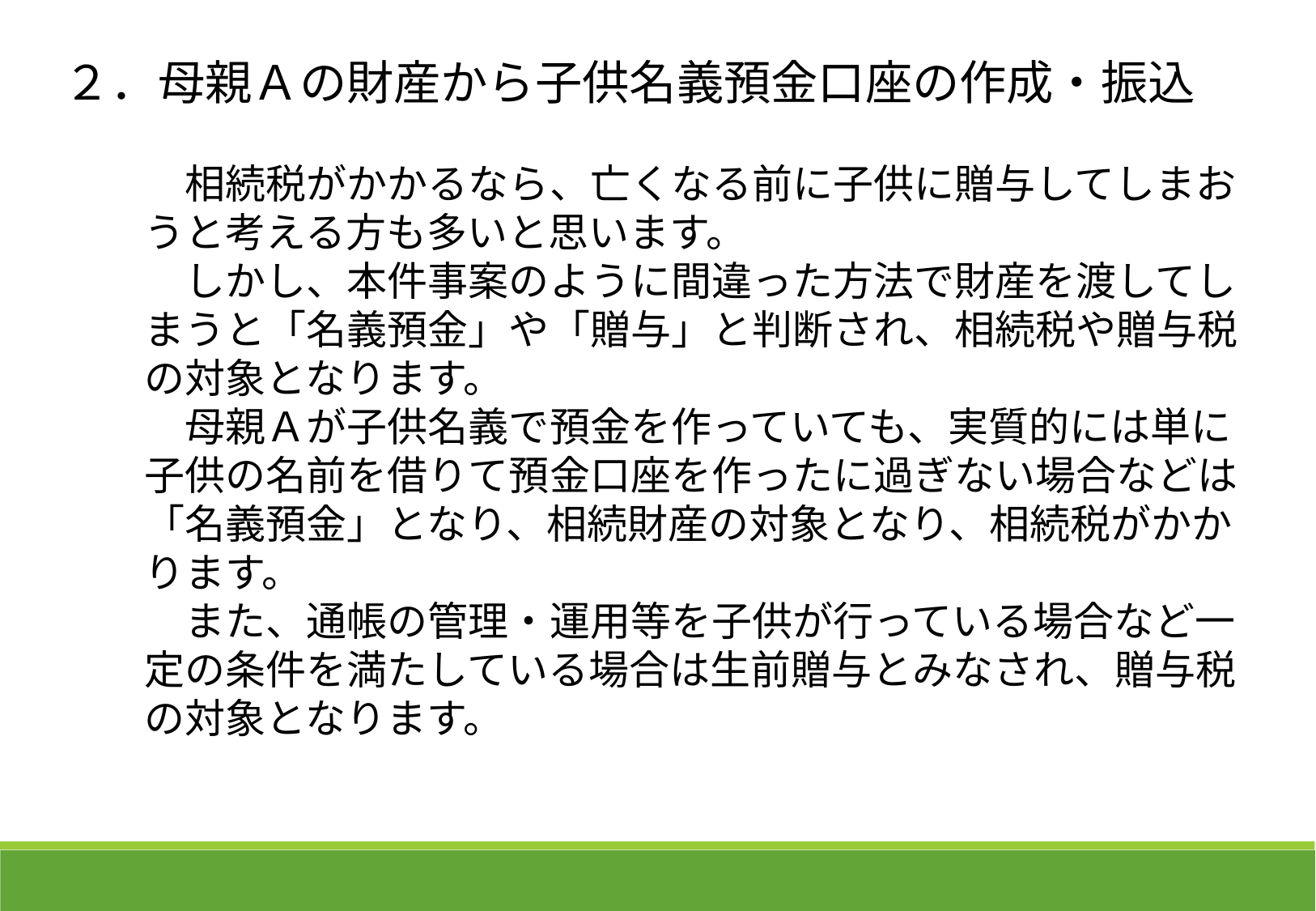

２．母親Ａの財産から子供名義預金口座の作成・振込

　　　相続税がかかるなら、亡くなる前に子供に贈与してしまお
　　うと考える方も多いと思います。
　　　しかし、本件事案のように間違った方法で財産を渡してし
　　まうと「名義預金」や「贈与」と判断され、相続税や贈与税
　　の対象となります。
　　　母親Ａが子供名義で預金を作っていても、実質的には単に
　　子供の名前を借りて預金口座を作ったに過ぎない場合などは
　　「名義預金」となり、相続財産の対象となり、相続税がかか
　　ります。
　　　また、通帳の管理・運用等を子供が行っている場合など一
　　定の条件を満たしている場合は生前贈与とみなされ、贈与税
　　の対象となります。